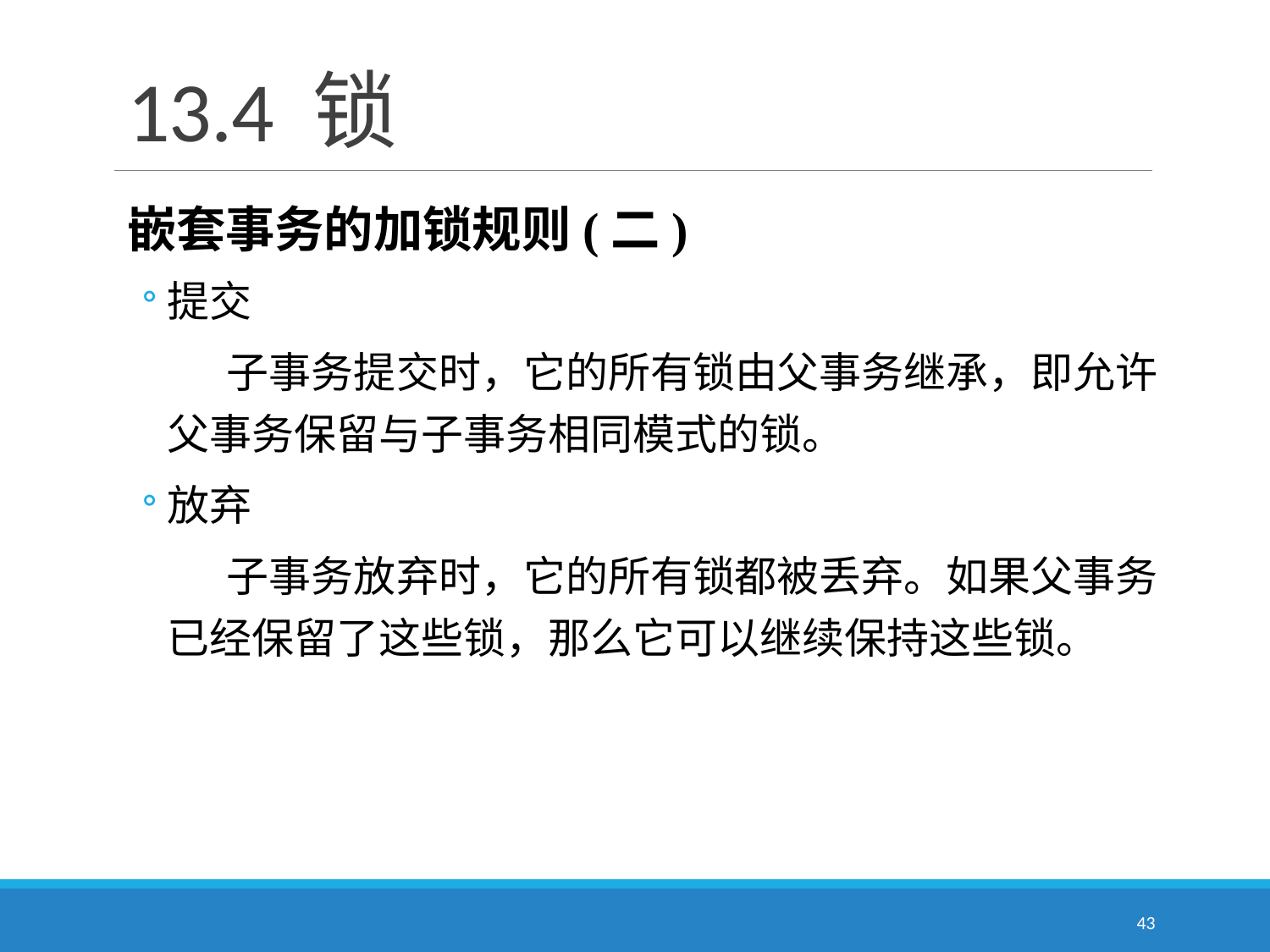

# 13.4 锁
嵌套事务的加锁规则(二)
提交
　　子事务提交时，它的所有锁由父事务继承，即允许父事务保留与子事务相同模式的锁。
放弃
　　子事务放弃时，它的所有锁都被丢弃。如果父事务已经保留了这些锁，那么它可以继续保持这些锁。

43